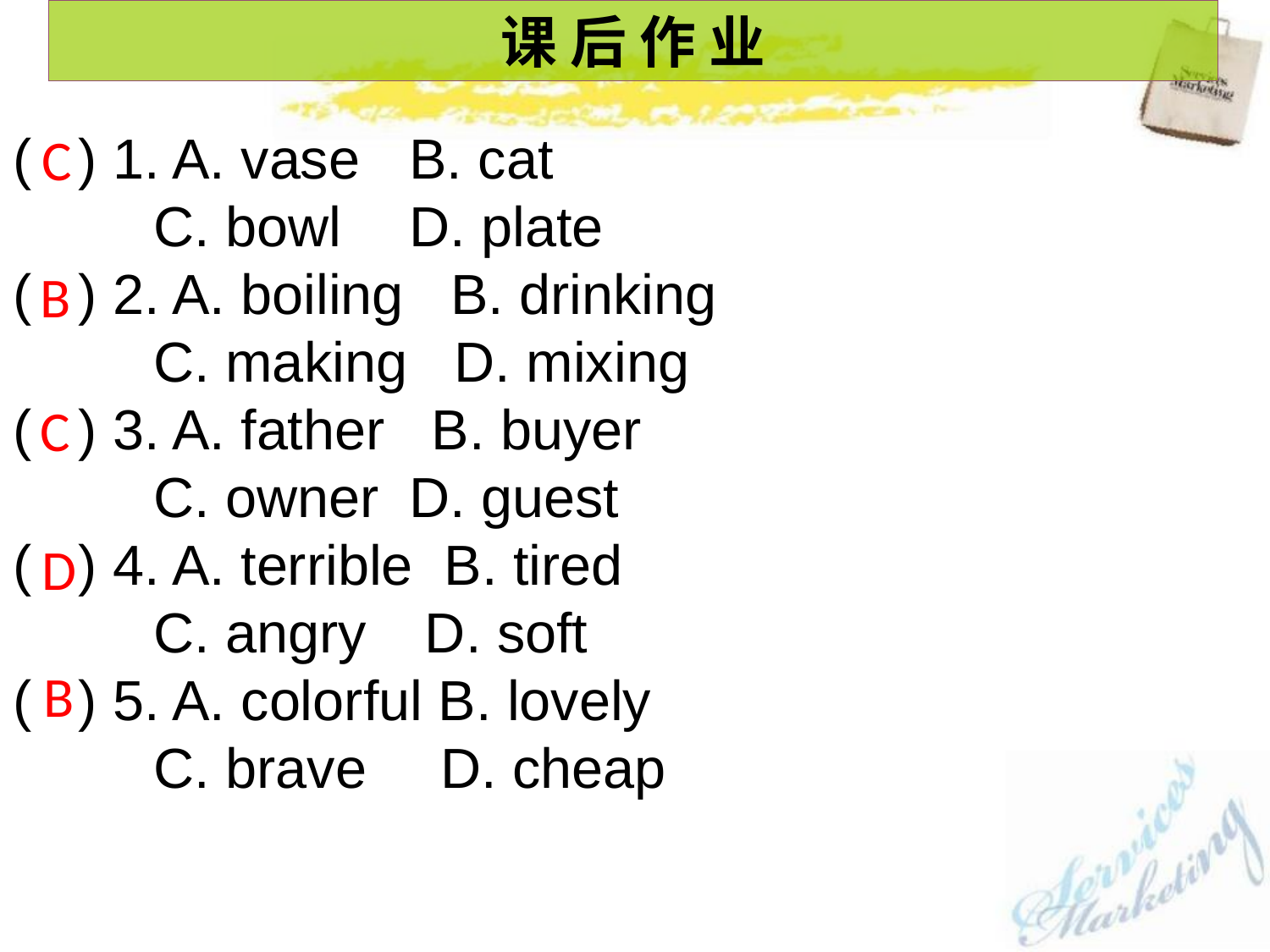

课 后 作 业
(   ) 1. A. vase	 B. cat
         C. bowl	 D. plate
(   ) 2. A. boiling   B. drinking
         C. making   D. mixing
(   ) 3. A. father   B. buyer
         C. owner	 D. guest
(   ) 4. A. terrible  B. tired
         C. angry	  D. soft
(   ) 5. A. colorful B. lovely
         C. brave	   D. cheap
C
B
C
D
B